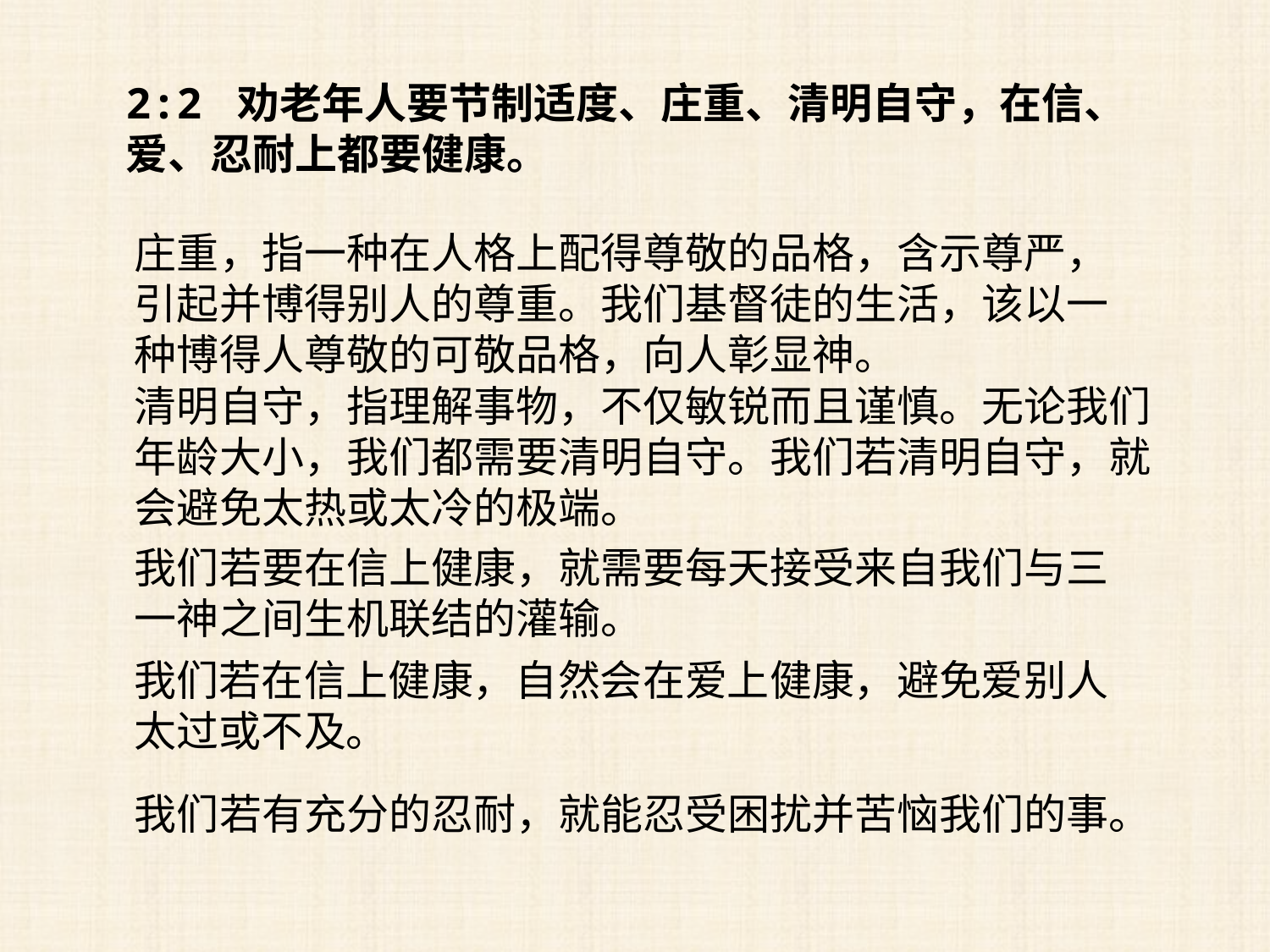

2:2 劝老年人要节制适度、庄重、清明自守，在信、爱、忍耐上都要健康。

庄重，指一种在人格上配得尊敬的品格，含示尊严，引起并博得别人的尊重。我们基督徒的生活，该以一种博得人尊敬的可敬品格，向人彰显神。
清明自守，指理解事物，不仅敏锐而且谨慎。无论我们年龄大小，我们都需要清明自守。我们若清明自守，就会避免太热或太冷的极端。
我们若要在信上健康，就需要每天接受来自我们与三一神之间生机联结的灌输。
我们若在信上健康，自然会在爱上健康，避免爱别人太过或不及。
我们若有充分的忍耐，就能忍受困扰并苦恼我们的事。